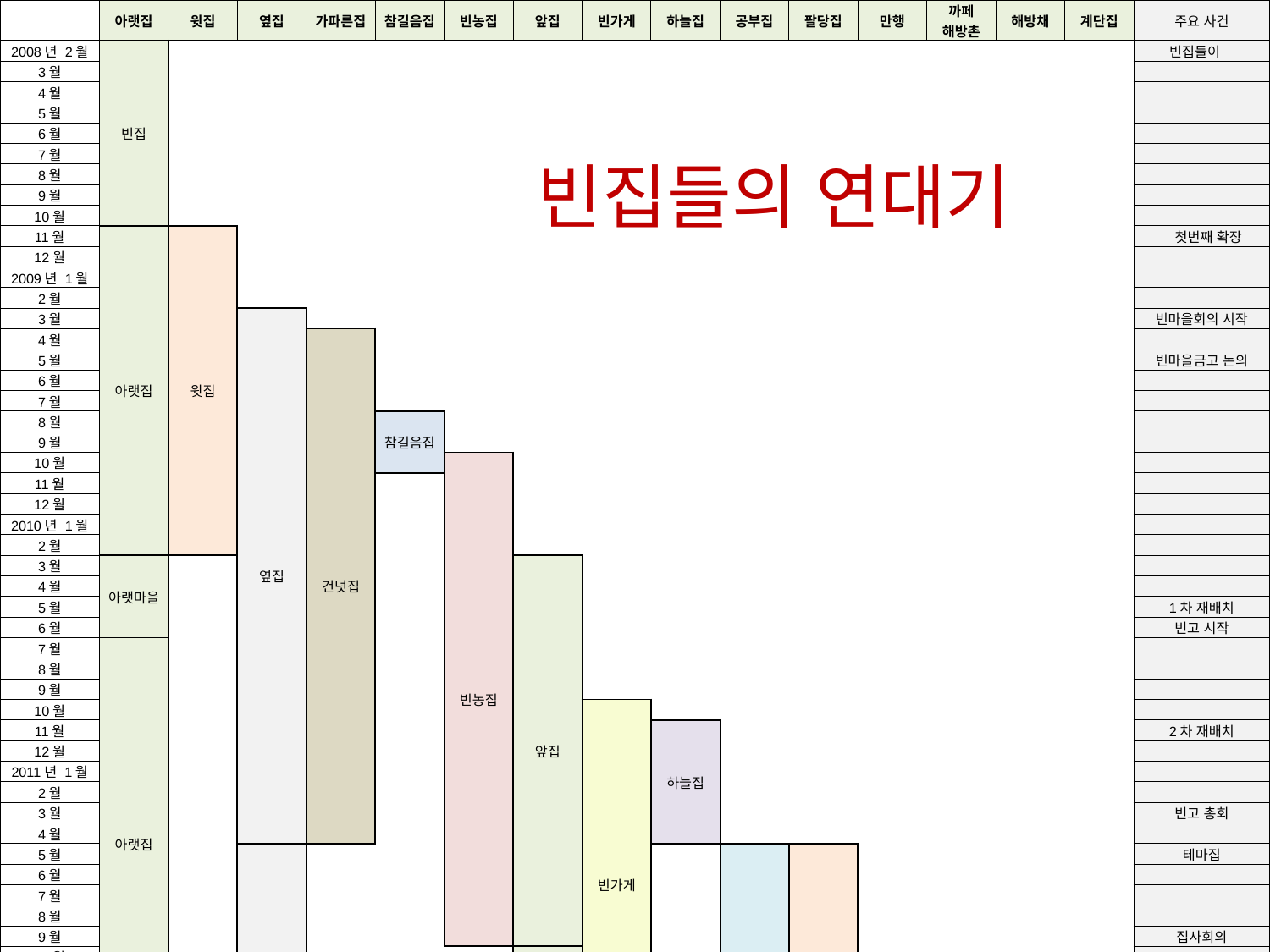

|  | 아랫집 | 윗집 | 옆집 | 가파른집 | 참길음집 | 빈농집 | 앞집 | 빈가게 | 하늘집 | 공부집 | 팔당집 | 만행 | 까페 해방촌 | 해방채 | 계단집 | 주요 사건 |
| --- | --- | --- | --- | --- | --- | --- | --- | --- | --- | --- | --- | --- | --- | --- | --- | --- |
| 2008년 2월 | 빈집 |  |  |  |  |  |  |  |  |  |  |  |  |  |  | 빈집들이 |
| 3월 |  |  |  |  |  |  |  |  |  |  |  |  |  |  |  |  |
| 4월 |  |  |  |  |  |  |  |  |  |  |  |  |  |  |  |  |
| 5월 |  |  |  |  |  |  |  |  |  |  |  |  |  |  |  |  |
| 6월 |  |  |  |  |  |  |  |  |  |  |  |  |  |  |  |  |
| 7월 |  |  |  |  |  |  |  |  |  |  |  |  |  |  |  |  |
| 8월 |  |  |  |  |  |  |  |  |  |  |  |  |  |  |  |  |
| 9월 |  |  |  |  |  |  |  |  |  |  |  |  |  |  |  |  |
| 10월 |  |  |  |  |  |  |  |  |  |  |  |  |  |  |  |  |
| 11월 | 아랫집 | 윗집 |  |  |  |  |  |  |  |  |  |  |  |  |  | 첫번째 확장 |
| 12월 |  |  |  |  |  |  |  |  |  |  |  |  |  |  |  |  |
| 2009년 1월 |  |  |  |  |  |  |  |  |  |  |  |  |  |  |  |  |
| 2월 |  |  |  |  |  |  |  |  |  |  |  |  |  |  |  |  |
| 3월 |  |  | 옆집 |  |  |  |  |  |  |  |  |  |  |  |  | 빈마을회의 시작 |
| 4월 |  |  |  | 건넛집 |  |  |  |  |  |  |  |  |  |  |  |  |
| 5월 |  |  |  |  |  |  |  |  |  |  |  |  |  |  |  | 빈마을금고 논의 |
| 6월 |  |  |  |  |  |  |  |  |  |  |  |  |  |  |  |  |
| 7월 |  |  |  |  |  |  |  |  |  |  |  |  |  |  |  |  |
| 8월 |  |  |  |  | 참길음집 |  |  |  |  |  |  |  |  |  |  |  |
| 9월 |  |  |  |  |  |  |  |  |  |  |  |  |  |  |  |  |
| 10월 |  |  |  |  |  | 빈농집 |  |  |  |  |  |  |  |  |  |  |
| 11월 |  |  |  |  |  |  |  |  |  |  |  |  |  |  |  |  |
| 12월 |  |  |  |  |  |  |  |  |  |  |  |  |  |  |  |  |
| 2010년 1월 |  |  |  |  |  |  |  |  |  |  |  |  |  |  |  |  |
| 2월 |  |  |  |  |  |  |  |  |  |  |  |  |  |  |  |  |
| 3월 | 아랫마을 |  |  |  |  |  | 앞집 |  |  |  |  |  |  |  |  |  |
| 4월 |  |  |  |  |  |  |  |  |  |  |  |  |  |  |  |  |
| 5월 |  |  |  |  |  |  |  |  |  |  |  |  |  |  |  | 1차 재배치 |
| 6월 |  |  |  |  |  |  |  |  |  |  |  |  |  |  |  | 빈고 시작 |
| 7월 | 아랫집 |  |  |  |  |  |  |  |  |  |  |  |  |  |  |  |
| 8월 |  |  |  |  |  |  |  |  |  |  |  |  |  |  |  |  |
| 9월 |  |  |  |  |  |  |  |  |  |  |  |  |  |  |  |  |
| 10월 |  |  |  |  |  |  |  | 빈가게 |  |  |  |  |  |  |  |  |
| 11월 |  |  |  |  |  |  |  |  | 하늘집 |  |  |  |  |  |  | 2차 재배치 |
| 12월 |  |  |  |  |  |  |  |  |  |  |  |  |  |  |  |  |
| 2011년 1월 |  |  |  |  |  |  |  |  |  |  |  |  |  |  |  |  |
| 2월 |  |  |  |  |  |  |  |  |  |  |  |  |  |  |  |  |
| 3월 |  |  |  |  |  |  |  |  |  |  |  |  |  |  |  | 빈고 총회 |
| 4월 |  |  |  |  |  |  |  |  |  |  |  |  |  |  |  |  |
| 5월 |  |  | 낭만집 |  |  |  |  |  |  | 공부집 | 팔당집 |  |  |  |  | 테마집 |
| 6월 |  |  |  |  |  |  |  |  |  |  |  |  |  |  |  |  |
| 7월 |  |  |  |  |  |  |  |  |  |  |  |  |  |  |  |  |
| 8월 |  |  |  |  |  |  |  |  |  |  |  |  |  |  |  |  |
| 9월 |  |  |  |  |  |  |  |  |  |  |  |  |  |  |  | 집사회의 |
| 10월 |  |  |  |  |  |  | 작은집 |  |  |  |  |  |  |  |  |  |
| 11월 |  |  |  |  |  |  |  |  |  |  |  |  |  |  |  |  |
| 12월 |  |  |  |  |  |  |  |  |  |  |  |  |  |  |  |  |
| 2012년 1월 |  |  |  |  |  |  |  |  |  |  |  | 만행 |  |  |  |  |
| 2월 |  |  |  |  |  |  |  |  |  |  |  |  | 까페 해방촌 |  |  |  |
| 3월 |  |  |  |  |  |  |  |  |  |  |  |  |  | 해방채 | 계단집 | 빈고 총회 |
| 4월 |  |  |  |  |  |  |  |  |  |  |  |  |  |  |  |  |
| 5월 |  |  |  |  |  |  |  |  |  |  |  |  |  |  |  |  |
| 5월 |  |  |  |  |  |  |  |  |  |  |  |  |  |  |  |  |
빈집들의 연대기